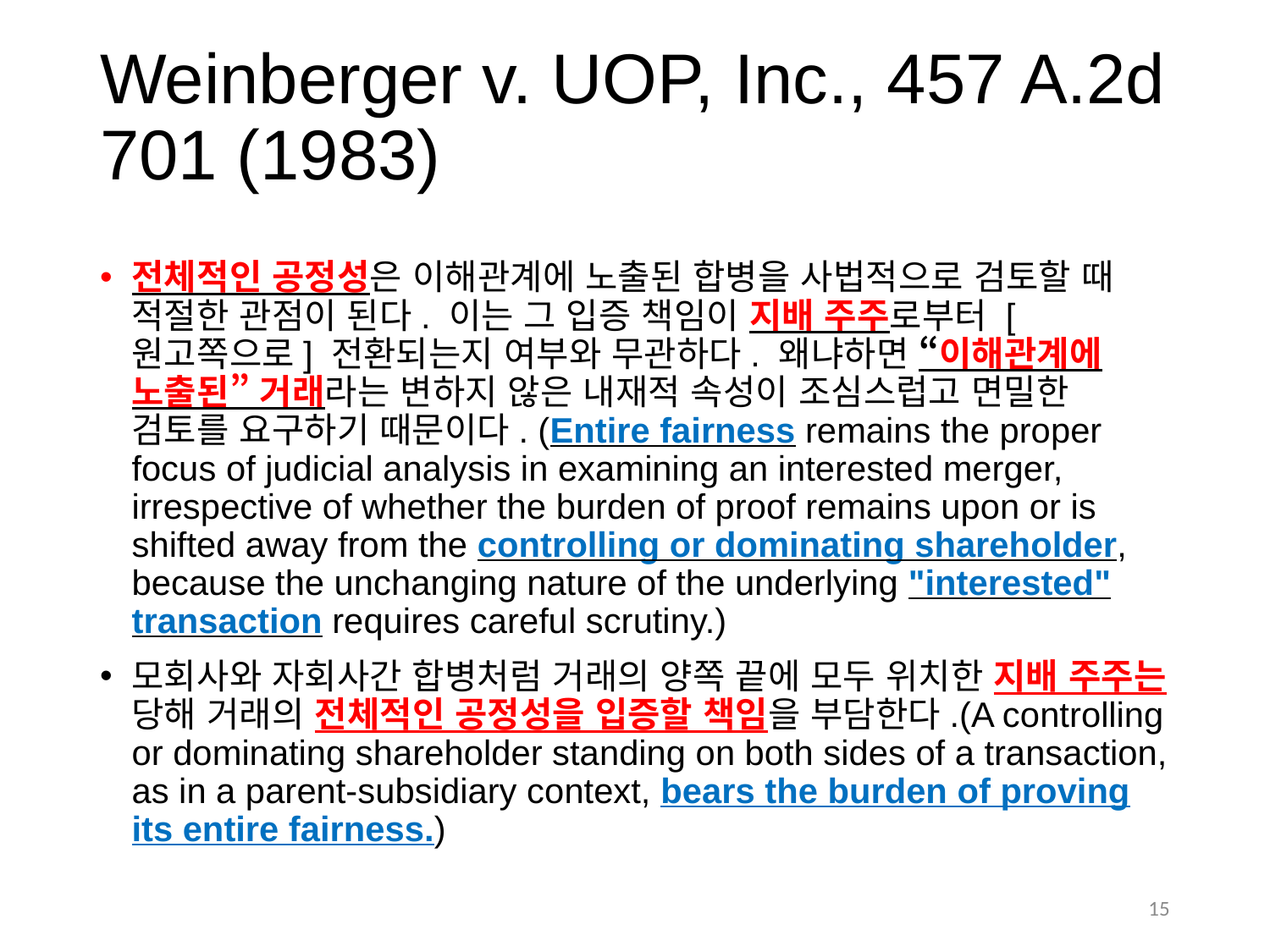

# Weinberger v. UOP, Inc., 457 A.2d 701 (1983)
전체적인 공정성은 이해관계에 노출된 합병을 사법적으로 검토할 때 적절한 관점이 된다. 이는 그 입증 책임이 지배 주주로부터 [원고쪽으로] 전환되는지 여부와 무관하다. 왜냐하면 “이해관계에 노출된” 거래라는 변하지 않은 내재적 속성이 조심스럽고 면밀한 검토를 요구하기 때문이다. (Entire fairness remains the proper focus of judicial analysis in examining an interested merger, irrespective of whether the burden of proof remains upon or is shifted away from the controlling or dominating shareholder, because the unchanging nature of the underlying "interested" transaction requires careful scrutiny.)
모회사와 자회사간 합병처럼 거래의 양쪽 끝에 모두 위치한 지배 주주는 당해 거래의 전체적인 공정성을 입증할 책임을 부담한다.(A controlling or dominating shareholder standing on both sides of a transaction, as in a parent-subsidiary context, bears the burden of proving its entire fairness.)
15